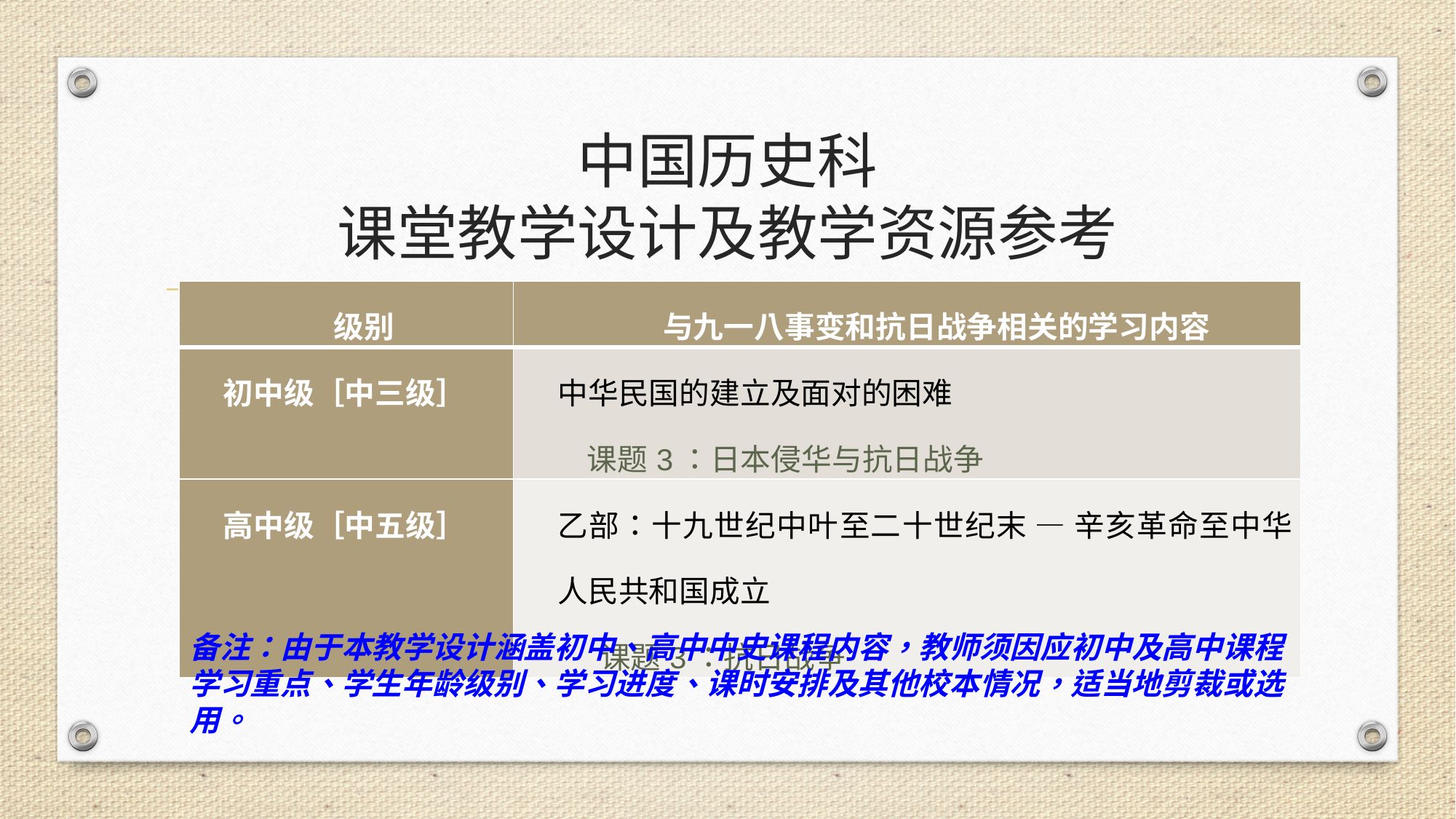

# 中国历史科 课堂教学设计及教学资源参考
| 级别 | 与九一八事变和抗日战争相关的学习内容 |
| --- | --- |
| 初中级［中三级］ | 中华民国的建立及面对的困难 课题3：日本侵华与抗日战争 |
| 高中级［中五级］ | 乙部：十九世纪中叶至二十世纪末 — 辛亥革命至中华人民共和国成立 课题3：抗日战争 |
备注：由于本教学设计涵盖初中、高中中史课程内容，教师须因应初中及高中课程学习重点、学生年龄级别、学习进度、课时安排及其他校本情况，适当地剪裁或选用。